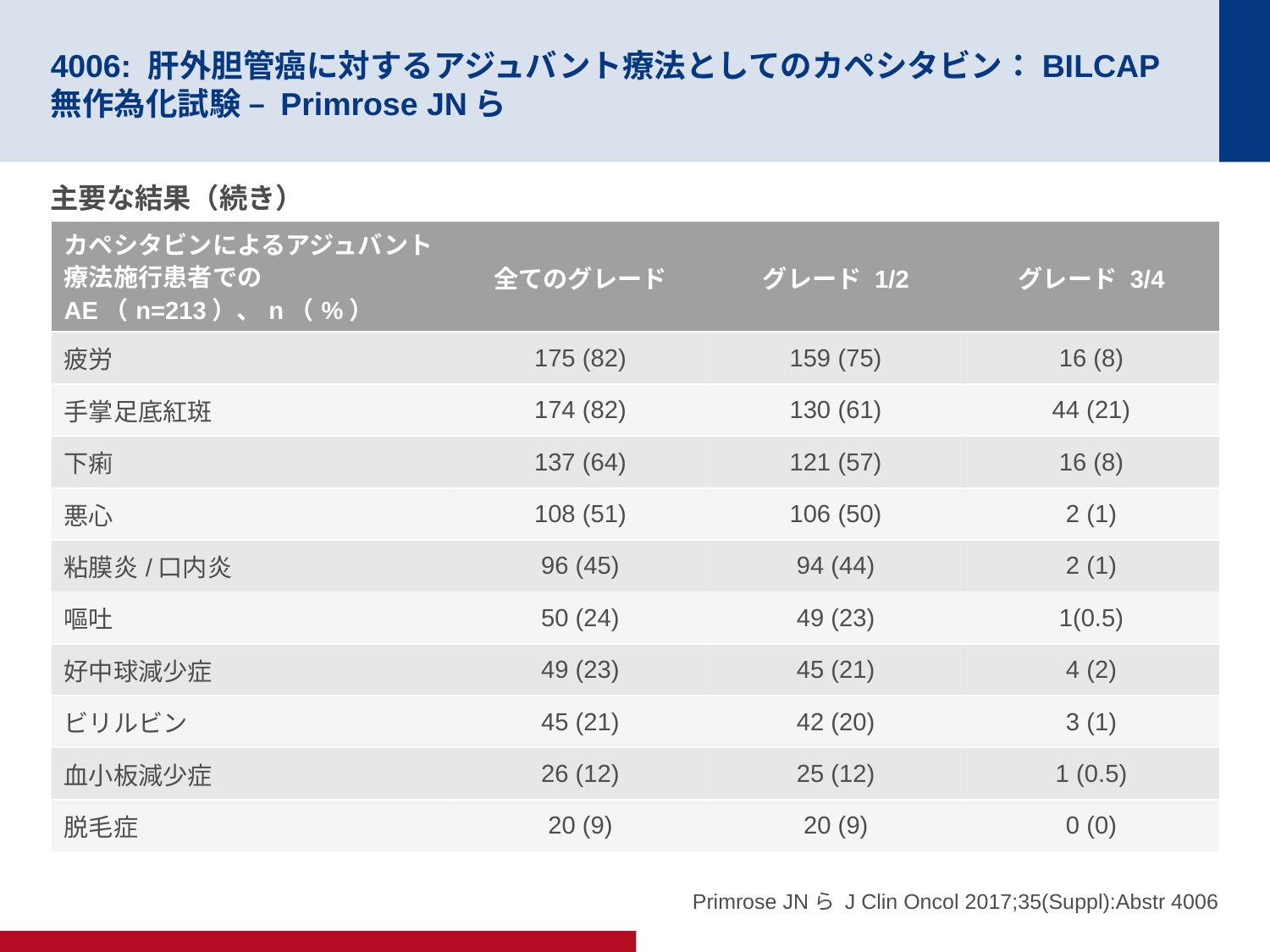

# 4006: 肝外胆管癌に対するアジュバント療法としてのカペシタビン：BILCAP無作為化試験 – Primrose JNら
主要な結果（続き）
| カペシタビンによるアジュバント療法施行患者でのAE（n=213）、n（%） | 全てのグレード | グレード 1/2 | グレード 3/4 |
| --- | --- | --- | --- |
| 疲労 | 175 (82) | 159 (75) | 16 (8) |
| 手掌足底紅斑 | 174 (82) | 130 (61) | 44 (21) |
| 下痢 | 137 (64) | 121 (57) | 16 (8) |
| 悪心 | 108 (51) | 106 (50) | 2 (1) |
| 粘膜炎/口内炎 | 96 (45) | 94 (44) | 2 (1) |
| 嘔吐 | 50 (24) | 49 (23) | 1(0.5) |
| 好中球減少症 | 49 (23) | 45 (21) | 4 (2) |
| ビリルビン | 45 (21) | 42 (20) | 3 (1) |
| 血小板減少症 | 26 (12) | 25 (12) | 1 (0.5) |
| 脱毛症 | 20 (9) | 20 (9) | 0 (0) |
Primrose JNら J Clin Oncol 2017;35(Suppl):Abstr 4006